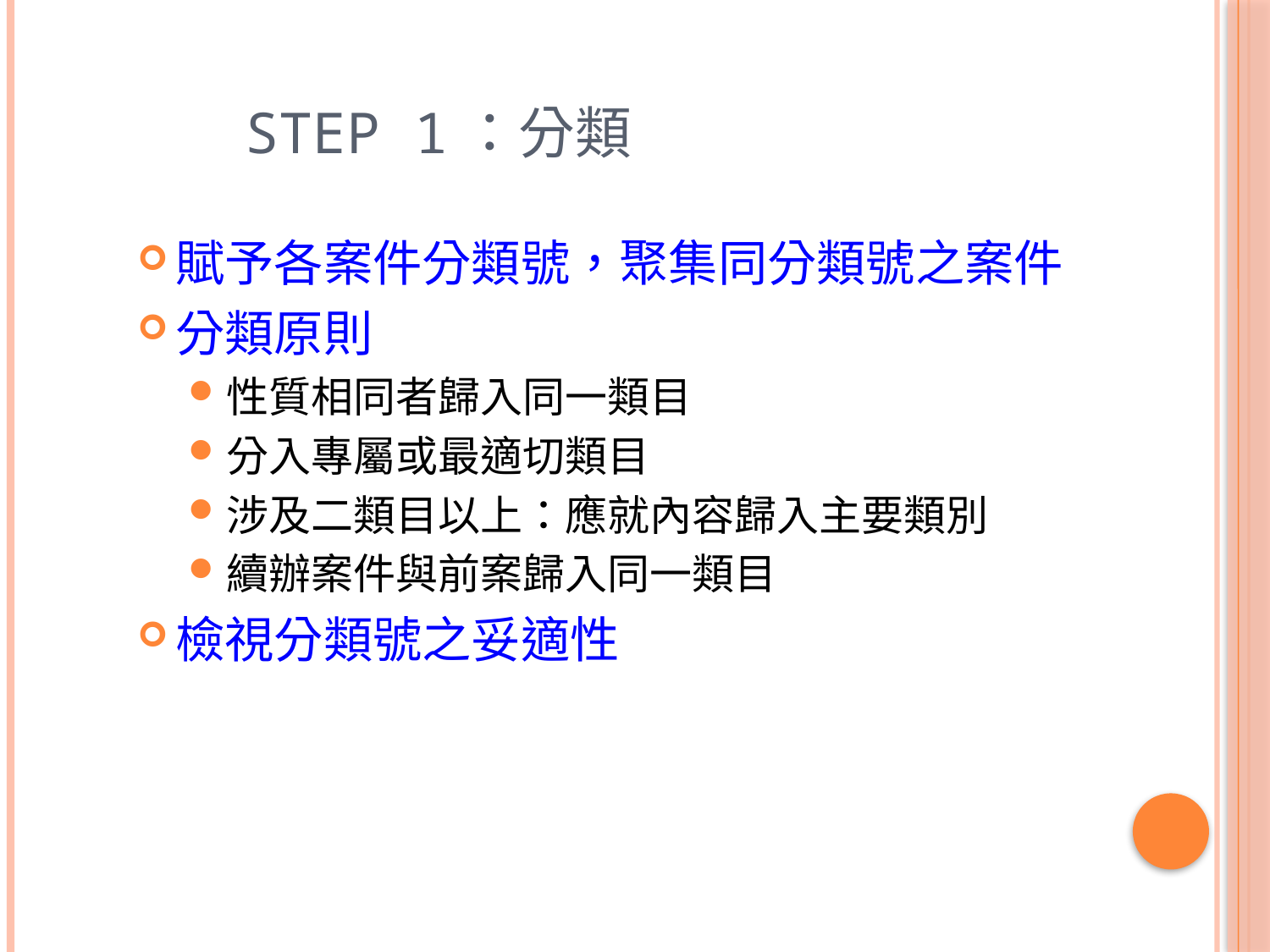

# Step 1：分類
賦予各案件分類號，聚集同分類號之案件
分類原則
性質相同者歸入同一類目
分入專屬或最適切類目
涉及二類目以上：應就內容歸入主要類別
續辦案件與前案歸入同一類目
檢視分類號之妥適性